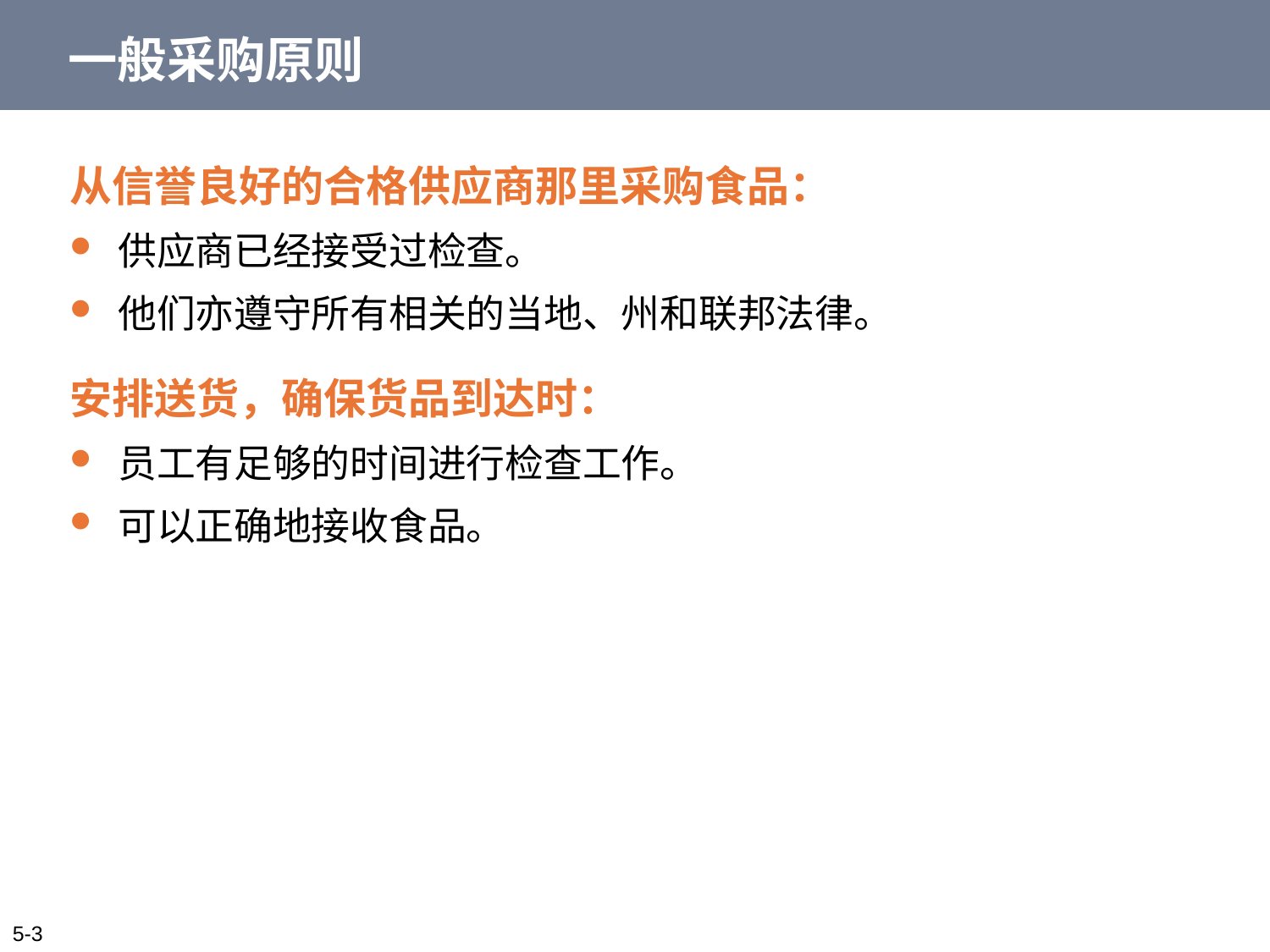

# 一般采购原则
从信誉良好的合格供应商那里采购食品：
供应商已经接受过检查。
他们亦遵守所有相关的当地、州和联邦法律。
安排送货，确保货品到达时：
员工有足够的时间进行检查工作。
可以正确地接收食品。
5-3